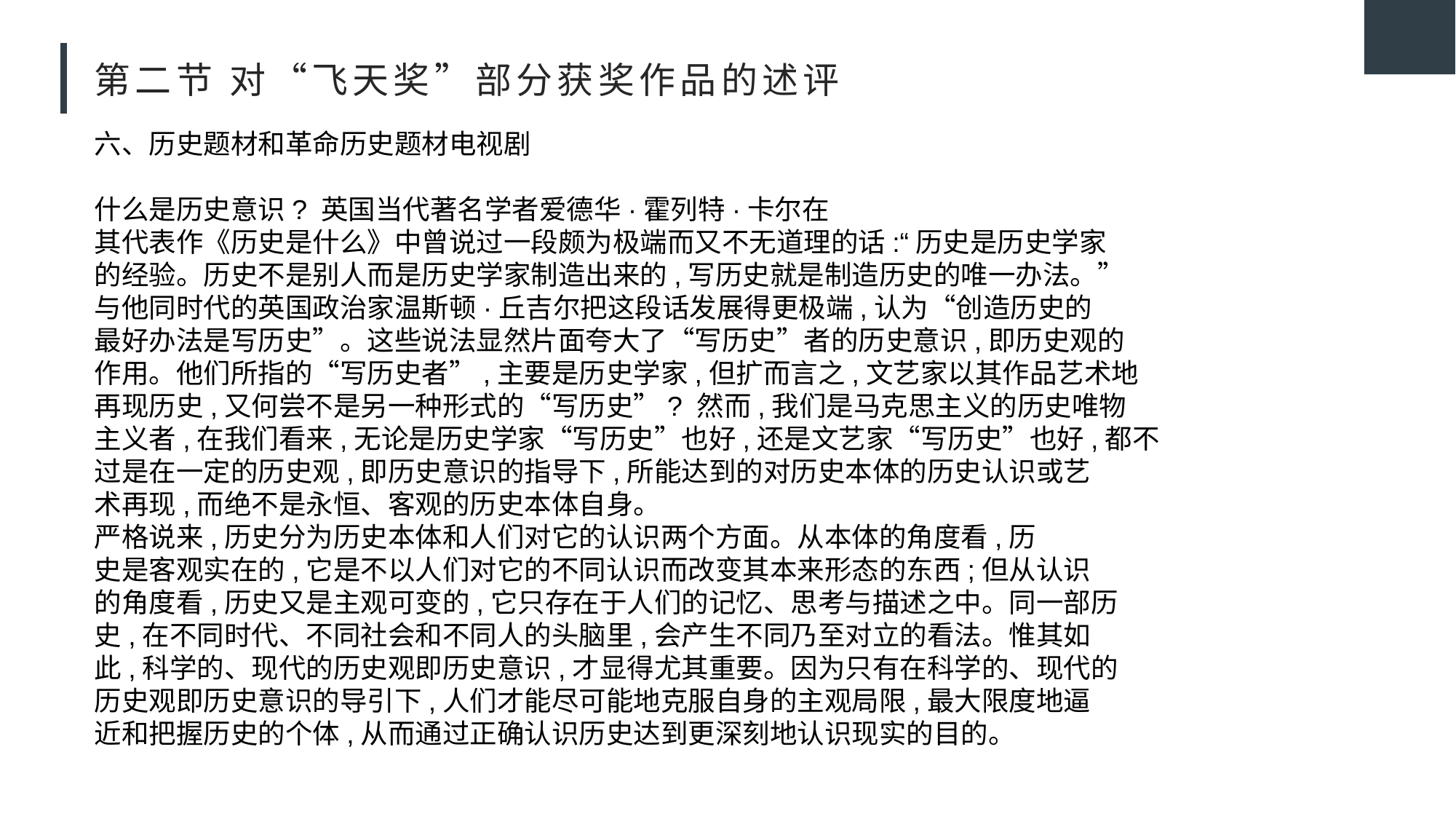

# 第二节 对“飞天奖”部分获奖作品的述评
六、历史题材和革命历史题材电视剧

什么是历史意识? 英国当代著名学者爱德华·霍列特·卡尔在
其代表作《历史是什么》中曾说过一段颇为极端而又不无道理的话:“历史是历史学家
的经验。历史不是别人而是历史学家制造出来的,写历史就是制造历史的唯一办法。”
与他同时代的英国政治家温斯顿·丘吉尔把这段话发展得更极端,认为“创造历史的
最好办法是写历史”。这些说法显然片面夸大了“写历史”者的历史意识,即历史观的
作用。他们所指的“写历史者”,主要是历史学家,但扩而言之,文艺家以其作品艺术地
再现历史,又何尝不是另一种形式的“写历史”? 然而,我们是马克思主义的历史唯物
主义者,在我们看来,无论是历史学家“写历史”也好,还是文艺家“写历史”也好,都不
过是在一定的历史观,即历史意识的指导下,所能达到的对历史本体的历史认识或艺
术再现,而绝不是永恒、客观的历史本体自身。
严格说来,历史分为历史本体和人们对它的认识两个方面。从本体的角度看,历
史是客观实在的,它是不以人们对它的不同认识而改变其本来形态的东西;但从认识
的角度看,历史又是主观可变的,它只存在于人们的记忆、思考与描述之中。同一部历
史,在不同时代、不同社会和不同人的头脑里,会产生不同乃至对立的看法。惟其如
此,科学的、现代的历史观即历史意识,才显得尤其重要。因为只有在科学的、现代的
历史观即历史意识的导引下,人们才能尽可能地克服自身的主观局限,最大限度地逼
近和把握历史的个体,从而通过正确认识历史达到更深刻地认识现实的目的。